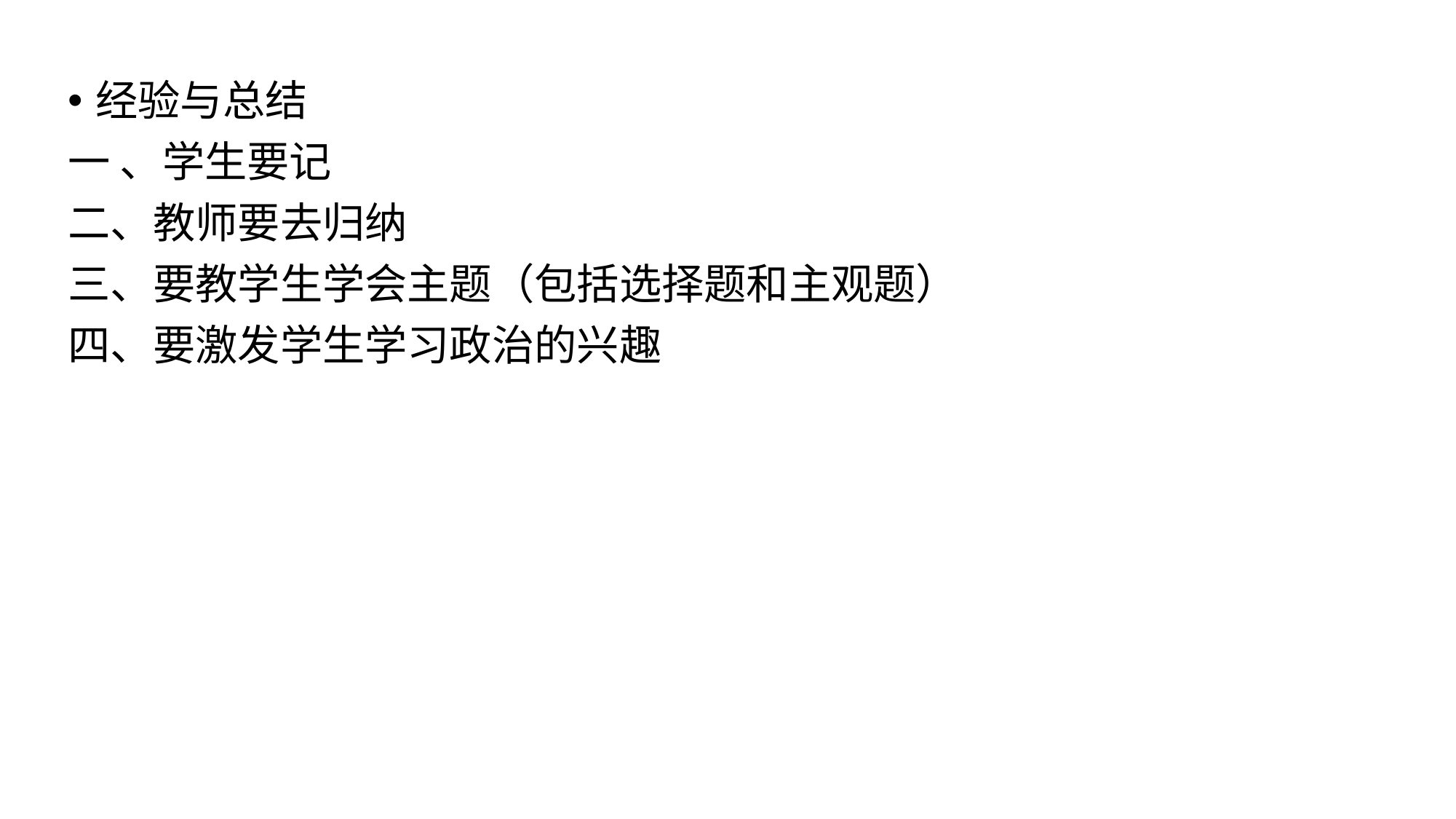

经验与总结
一 、学生要记
二、教师要去归纳
三、要教学生学会主题（包括选择题和主观题）
四、要激发学生学习政治的兴趣